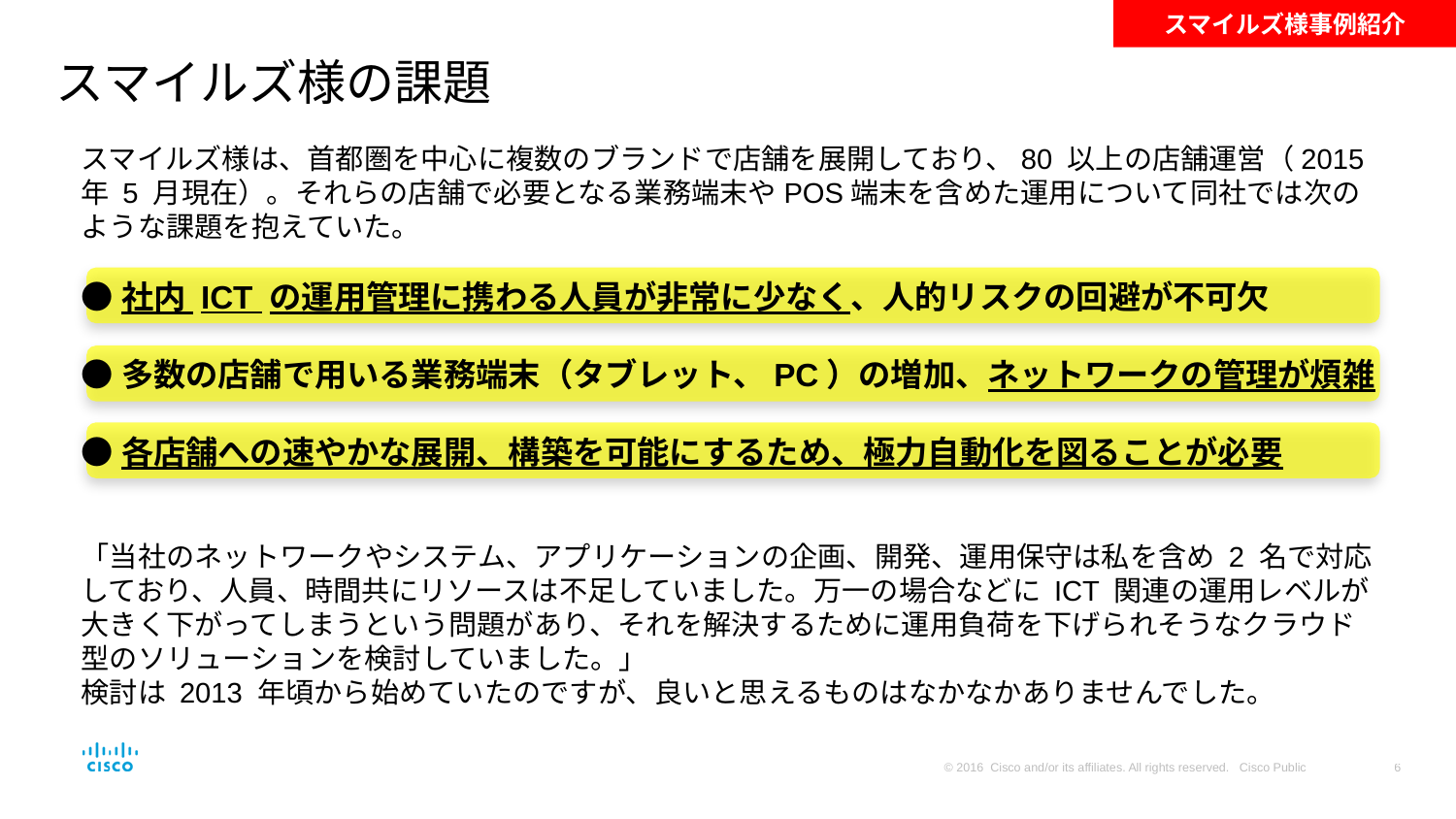

スマイルズ様事例紹介
# スマイルズ様の課題
スマイルズ様は、首都圏を中心に複数のブランドで店舗を展開しており、80 以上の店舗運営（2015 年 5 月現在）。それらの店舗で必要となる業務端末やPOS端末を含めた運用について同社では次のような課題を抱えていた。

●社内 ICT の運用管理に携わる人員が非常に少なく、人的リスクの回避が不可欠

●多数の店舗で用いる業務端末（タブレット、PC）の増加、ネットワークの管理が煩雑

●各店舗への速やかな展開、構築を可能にするため、極力自動化を図ることが必要

「当社のネットワークやシステム、アプリケーションの企画、開発、運用保守は私を含め 2 名で対応しており、人員、時間共にリソースは不足していました。万一の場合などに ICT 関連の運用レベルが大きく下がってしまうという問題があり、それを解決するために運用負荷を下げられそうなクラウド型のソリューションを検討していました。」
検討は 2013 年頃から始めていたのですが、良いと思えるものはなかなかありませんでした。